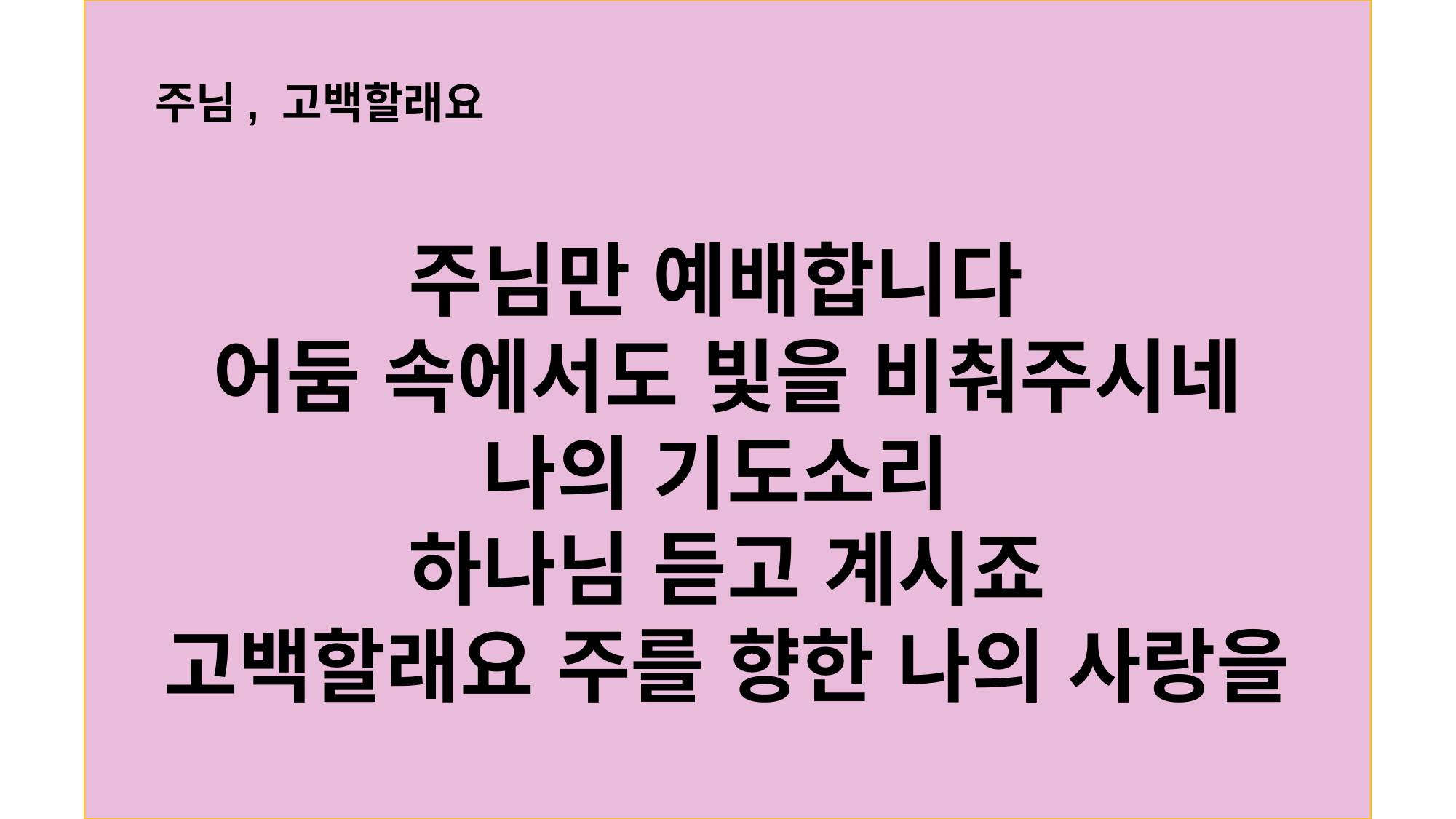

주님, 고백할래요
주님만 예배합니다
어둠 속에서도 빛을 비춰주시네
나의 기도소리
하나님 듣고 계시죠
고백할래요 주를 향한 나의 사랑을